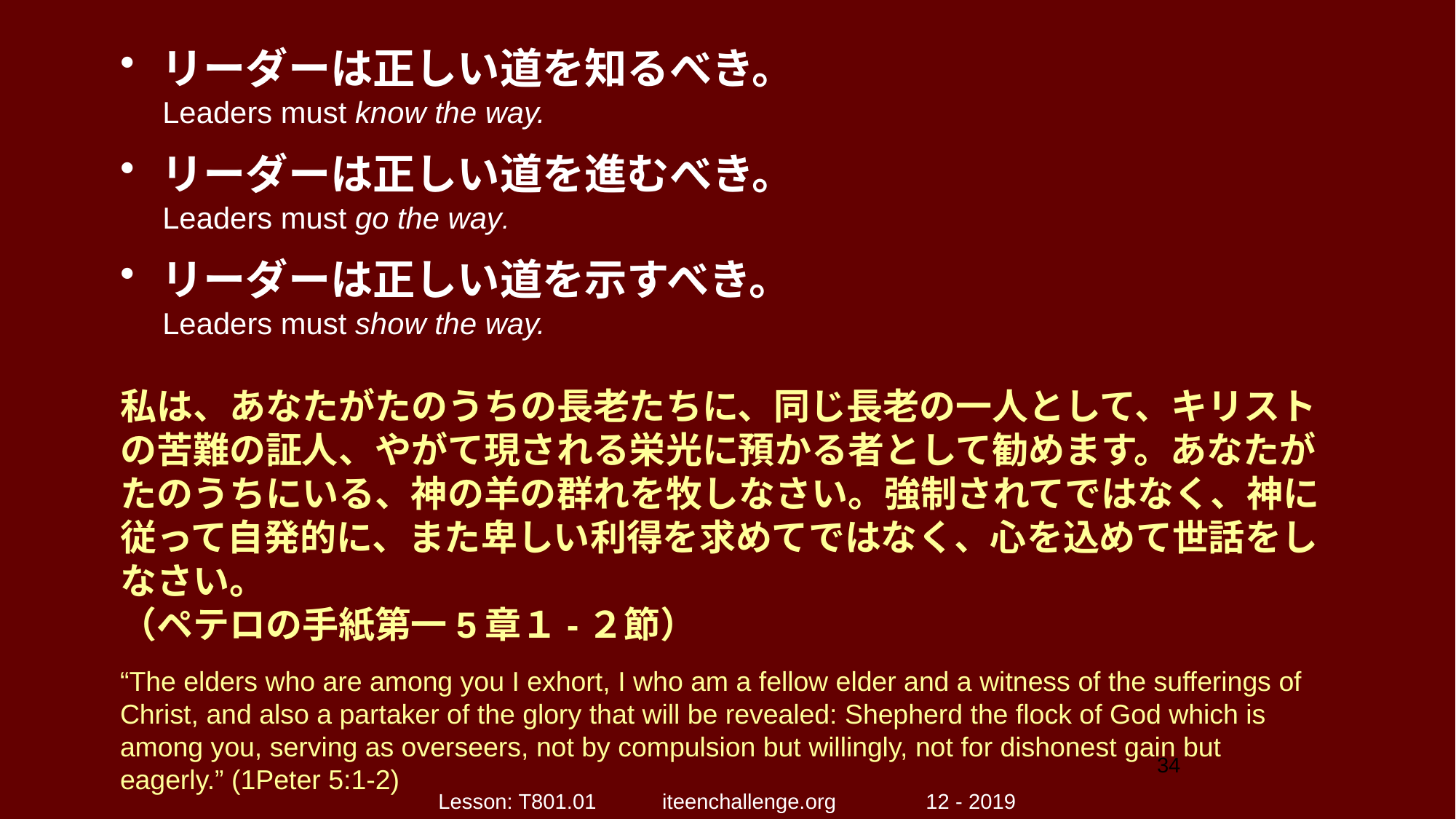

リーダーは正しい道を知るべき。
Leaders must know the way.
リーダーは正しい道を進むべき。
Leaders must go the way.
リーダーは正しい道を示すべき。
Leaders must show the way.

私は、あなたがたのうちの長老たちに、同じ長老の一人として、キリストの苦難の証人、やがて現される栄光に預かる者として勧めます。あなたがたのうちにいる、神の羊の群れを牧しなさい。強制されてではなく、神に従って自発的に、また卑しい利得を求めてではなく、心を込めて世話をしなさい。
（ペテロの手紙第一5章１-２節）
“The elders who are among you I exhort, I who am a fellow elder and a witness of the sufferings of Christ, and also a partaker of the glory that will be revealed: Shepherd the flock of God which is among you, serving as overseers, not by compulsion but willingly, not for dishonest gain but eagerly.” (1Peter 5:1-2)
34
Lesson: T801.01           iteenchallenge.org               12 - 2019